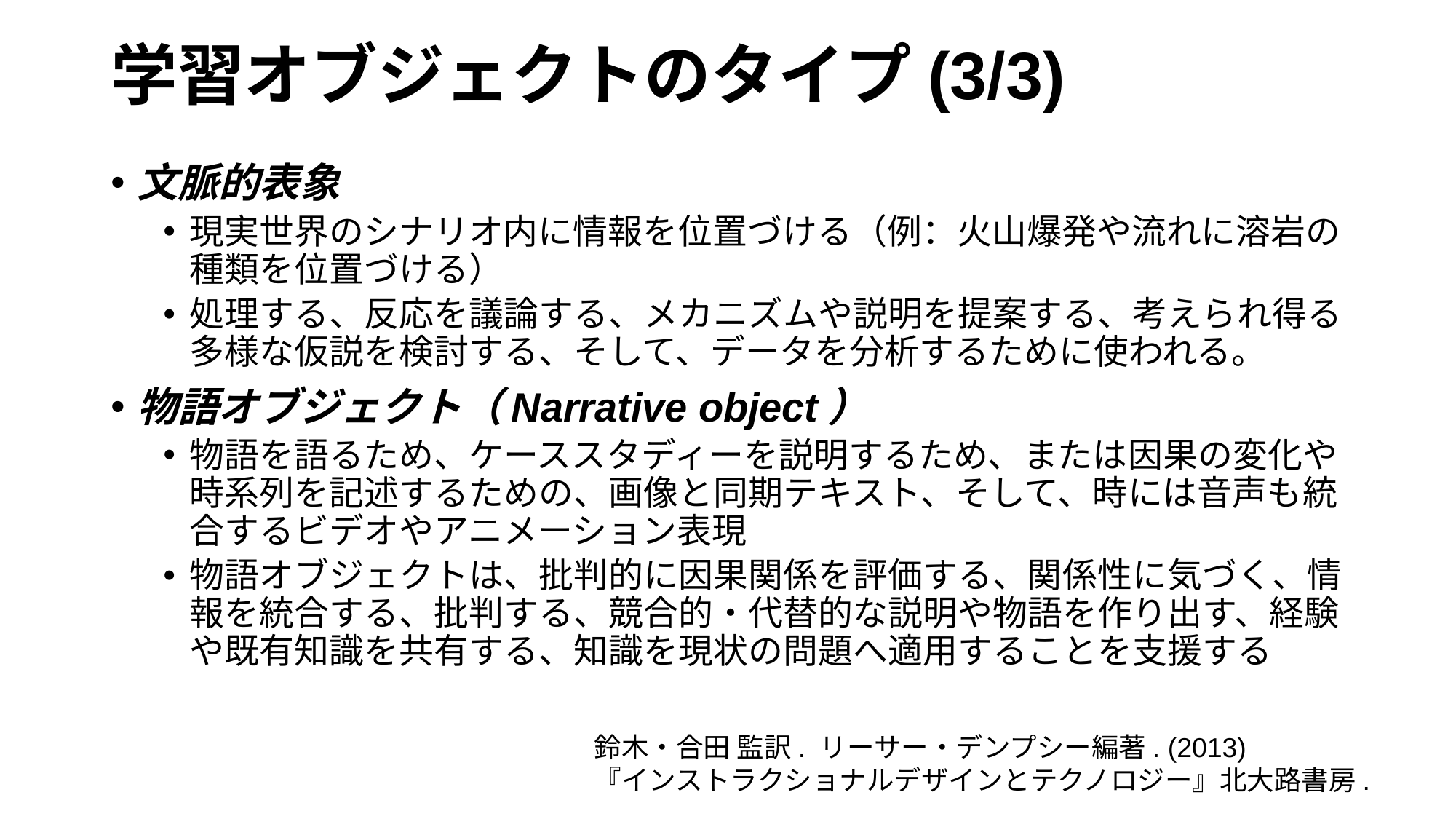

# 学習オブジェクトのタイプ(3/3)
文脈的表象
現実世界のシナリオ内に情報を位置づける（例：火山爆発や流れに溶岩の種類を位置づける）
処理する、反応を議論する、メカニズムや説明を提案する、考えられ得る多様な仮説を検討する、そして、データを分析するために使われる。
物語オブジェクト（Narrative object）
物語を語るため、ケーススタディーを説明するため、または因果の変化や時系列を記述するための、画像と同期テキスト、そして、時には音声も統合するビデオやアニメーション表現
物語オブジェクトは、批判的に因果関係を評価する、関係性に気づく、情報を統合する、批判する、競合的・代替的な説明や物語を作り出す、経験や既有知識を共有する、知識を現状の問題へ適用することを支援する
鈴木・合田 監訳. リーサー・デンプシー編著. (2013)
『インストラクショナルデザインとテクノロジー』北大路書房.